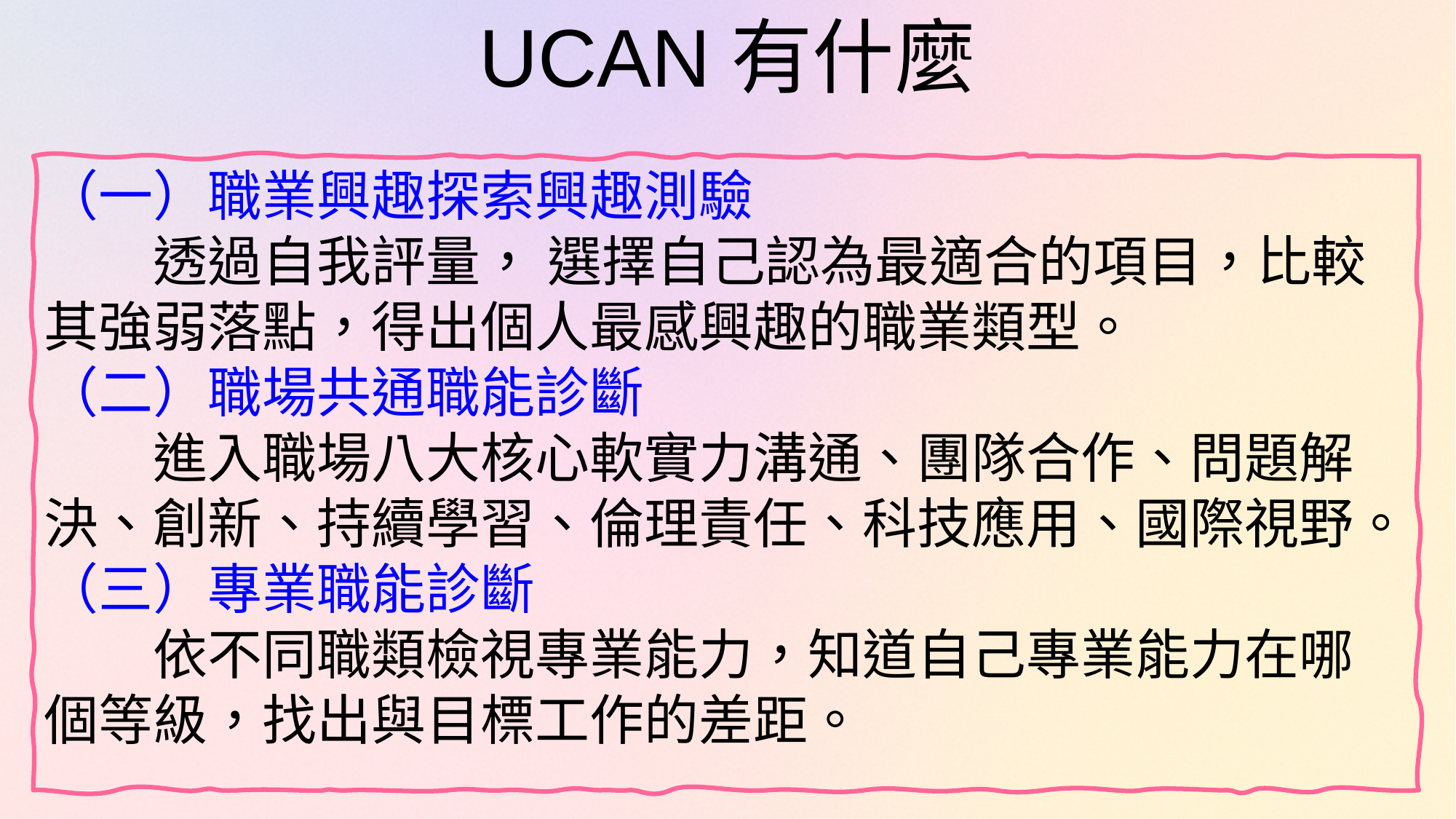

UCAN有什麼
（一）職業興趣探索興趣測驗
　　透過自我評量， 選擇自己認為最適合的項目，比較其強弱落點，得出個人最感興趣的職業類型。
（二）職場共通職能診斷
　　進入職場八大核心軟實力溝通、團隊合作、問題解決、創新、持續學習、倫理責任、科技應用、國際視野。
（三）專業職能診斷
　　依不同職類檢視專業能力，知道自己專業能力在哪個等級，找出與目標工作的差距。